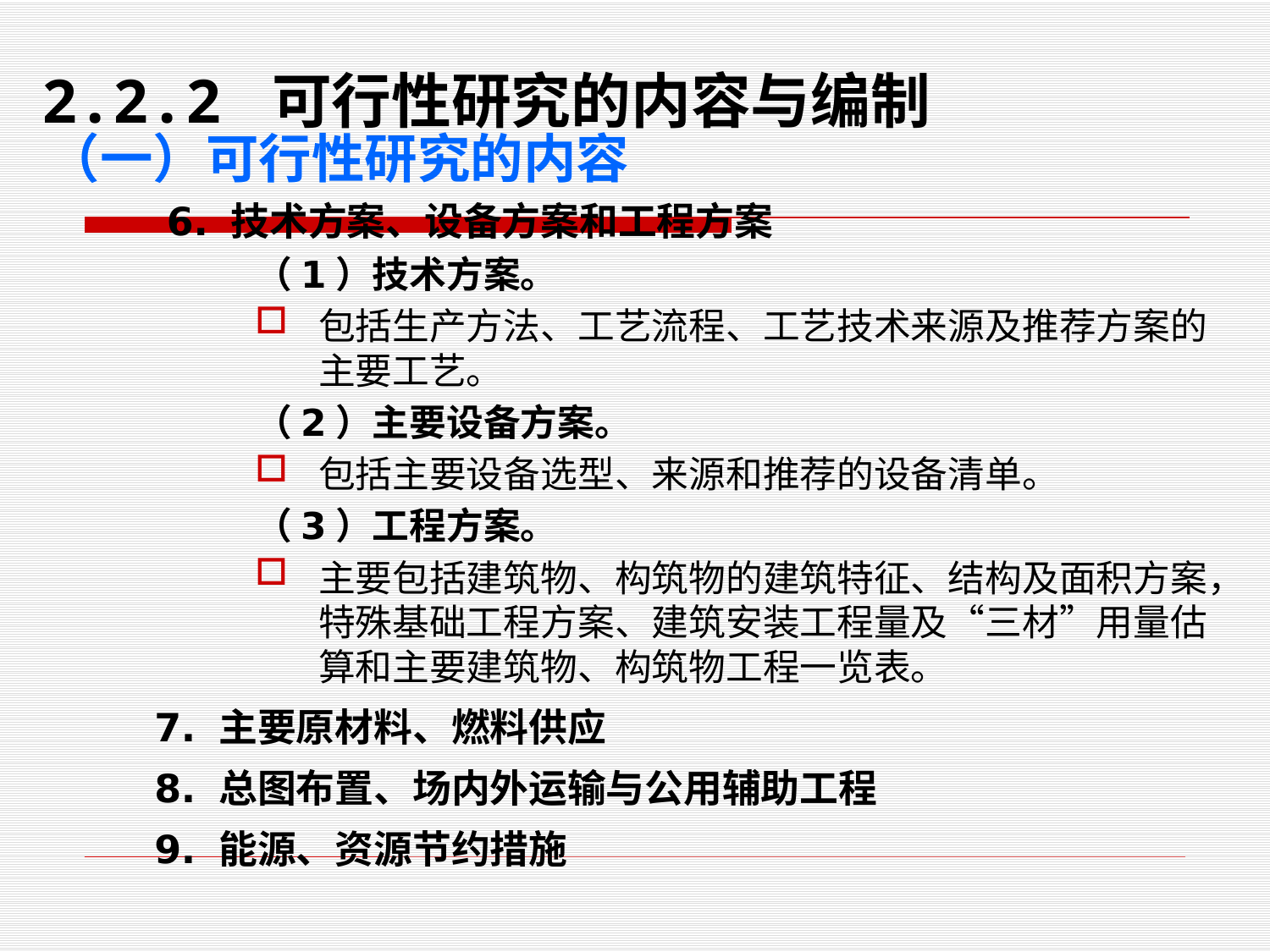

# 2.2.2 可行性研究的内容与编制
（一）可行性研究的内容
 6. 技术方案、设备方案和工程方案
（1）技术方案。
包括生产方法、工艺流程、工艺技术来源及推荐方案的主要工艺。
（2）主要设备方案。
包括主要设备选型、来源和推荐的设备清单。
（3）工程方案。
主要包括建筑物、构筑物的建筑特征、结构及面积方案，特殊基础工程方案、建筑安装工程量及“三材”用量估算和主要建筑物、构筑物工程一览表。
7. 主要原材料、燃料供应
8. 总图布置、场内外运输与公用辅助工程
9. 能源、资源节约措施